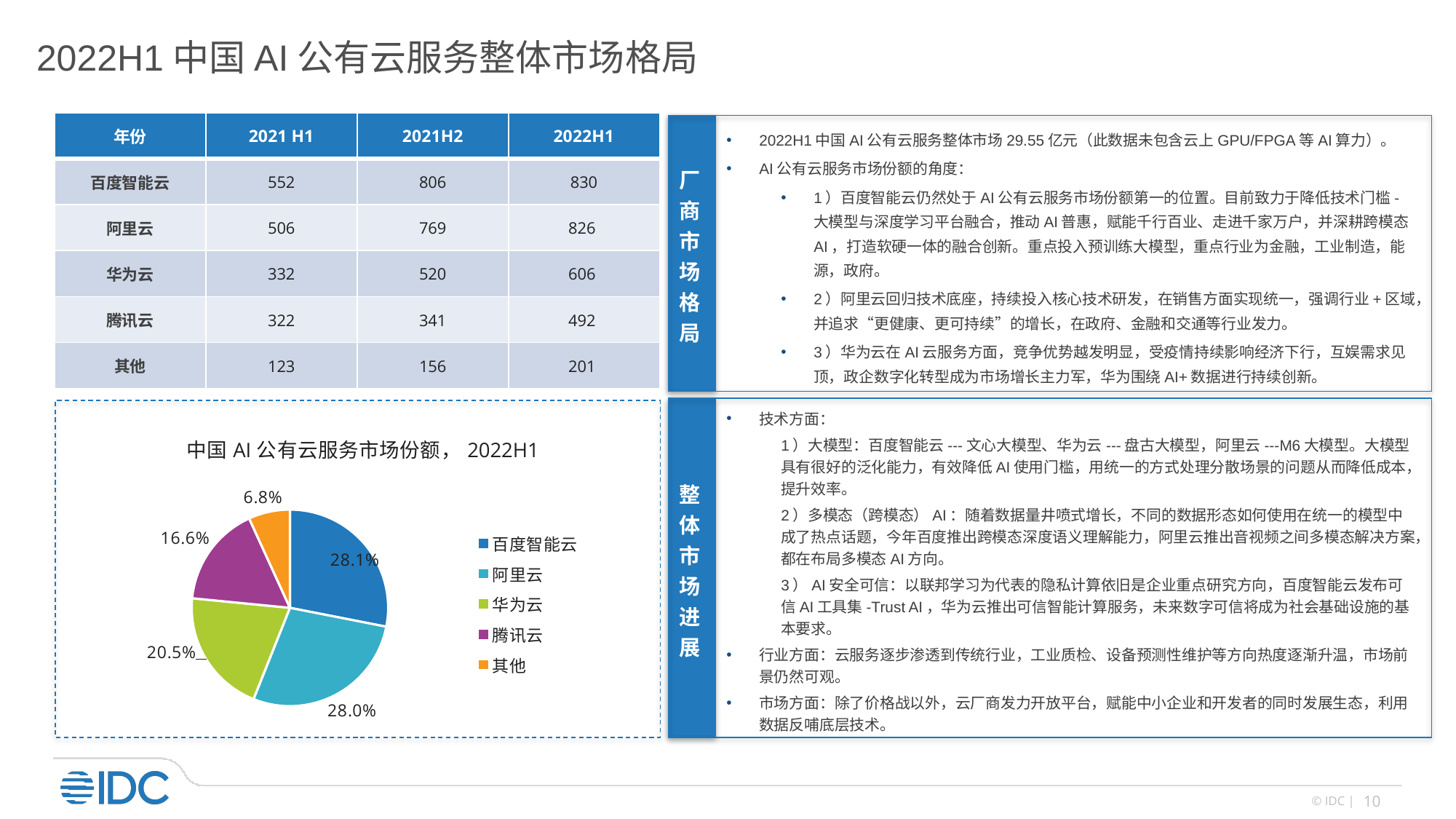

2022H1中国AI公有云服务整体市场格局
| 年份 | 2021 H1 | 2021H2 | 2022H1 |
| --- | --- | --- | --- |
| 百度智能云 | 552 | 806 | 830 |
| 阿里云 | 506 | 769 | 826 |
| 华为云 | 332 | 520 | 606 |
| 腾讯云 | 322 | 341 | 492 |
| 其他 | 123 | 156 | 201 |

厂商市场格局
2022H1中国AI公有云服务整体市场29.55亿元（此数据未包含云上GPU/FPGA等AI算力）。
AI公有云服务市场份额的角度：
1）百度智能云仍然处于AI公有云服务市场份额第一的位置。目前致力于降低技术门槛-大模型与深度学习平台融合，推动AI普惠，赋能千行百业、走进千家万户，并深耕跨模态AI，打造软硬一体的融合创新。重点投入预训练大模型，重点行业为金融，工业制造，能源，政府。
2）阿里云回归技术底座，持续投入核心技术研发，在销售方面实现统一，强调行业+区域，并追求“更健康、更可持续”的增长，在政府、金融和交通等行业发力。
3）华为云在AI云服务方面，竞争优势越发明显，受疫情持续影响经济下行，互娱需求见顶，政企数字化转型成为市场增长主力军，华为围绕AI+数据进行持续创新。

### Chart: 中国AI公有云服务市场份额，2022H1

| Category | 2021H2 |
|---|---|
| 百度智能云 | 0.2807509191540432 |
| 阿里云 | 0.2796634693001026 |
| 华为云 | 0.2051259400958296 |
| 腾讯云 | 0.16637915074667833 |
| 其他 | 0.06808052070334618 |
整体市场进展

技术方面：
1）大模型：百度智能云---文心大模型、华为云---盘古大模型，阿里云---M6大模型。大模型具有很好的泛化能力，有效降低AI使用门槛，用统一的方式处理分散场景的问题从而降低成本，提升效率。
2）多模态（跨模态）AI：随着数据量井喷式增长，不同的数据形态如何使用在统一的模型中成了热点话题，今年百度推出跨模态深度语义理解能力，阿里云推出音视频之间多模态解决方案，都在布局多模态AI方向。
3）AI安全可信：以联邦学习为代表的隐私计算依旧是企业重点研究方向，百度智能云发布可信AI工具集-Trust AI，华为云推出可信智能计算服务，未来数字可信将成为社会基础设施的基本要求。
行业方面：云服务逐步渗透到传统行业，工业质检、设备预测性维护等方向热度逐渐升温，市场前景仍然可观。
市场方面：除了价格战以外，云厂商发力开放平台，赋能中小企业和开发者的同时发展生态，利用数据反哺底层技术。